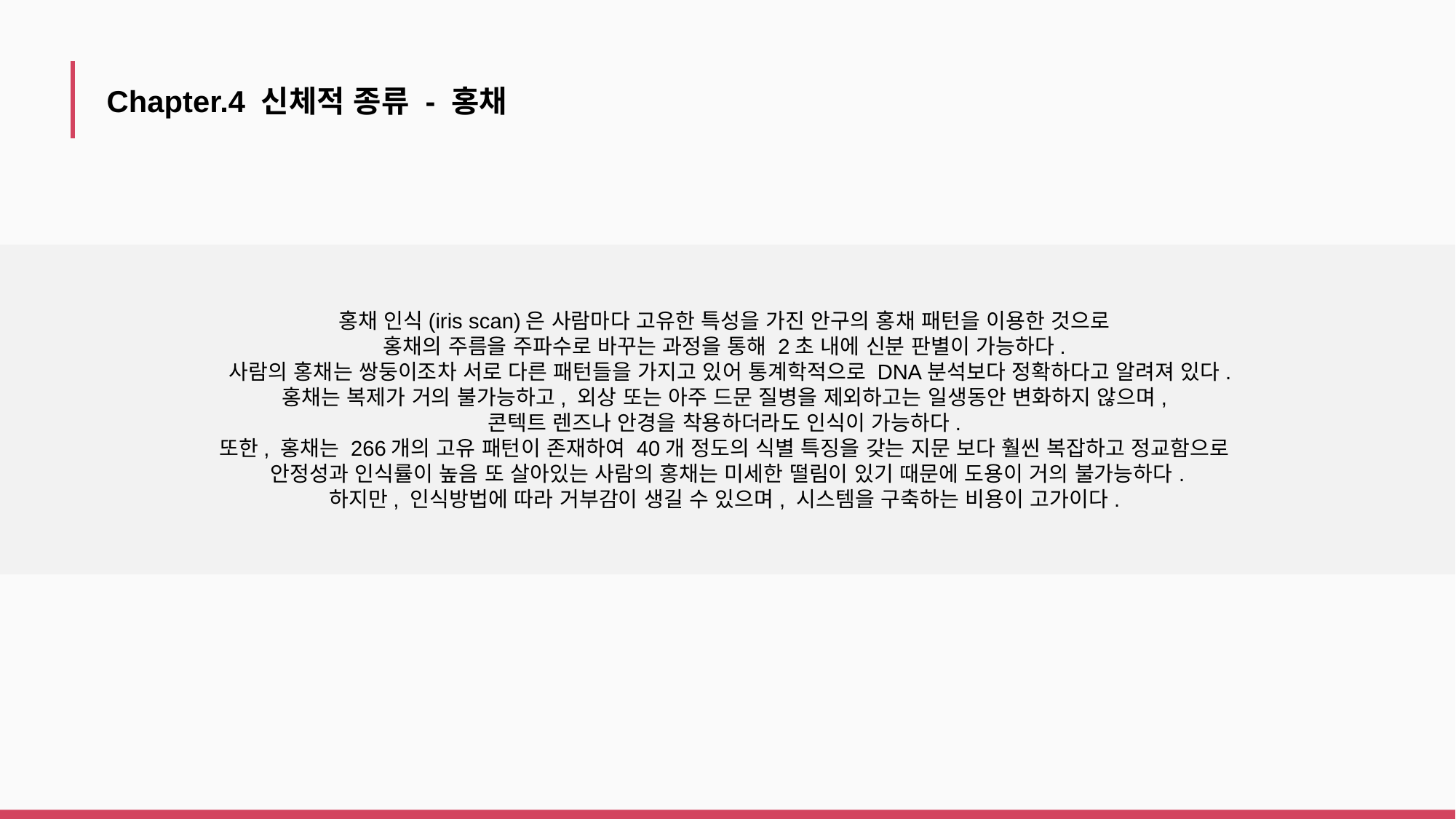

Chapter.4 신체적 종류 - 홍채
홍채 인식(iris scan)은 사람마다 고유한 특성을 가진 안구의 홍채 패턴을 이용한 것으로
홍채의 주름을 주파수로 바꾸는 과정을 통해 2초 내에 신분 판별이 가능하다.
 사람의 홍채는 쌍둥이조차 서로 다른 패턴들을 가지고 있어 통계학적으로 DNA분석보다 정확하다고 알려져 있다.
홍채는 복제가 거의 불가능하고, 외상 또는 아주 드문 질병을 제외하고는 일생동안 변화하지 않으며,
콘텍트 렌즈나 안경을 착용하더라도 인식이 가능하다.
또한, 홍채는 266개의 고유 패턴이 존재하여 40개 정도의 식별 특징을 갖는 지문 보다 훨씬 복잡하고 정교함으로
안정성과 인식률이 높음 또 살아있는 사람의 홍채는 미세한 떨림이 있기 때문에 도용이 거의 불가능하다.
하지만, 인식방법에 따라 거부감이 생길 수 있으며, 시스템을 구축하는 비용이 고가이다.